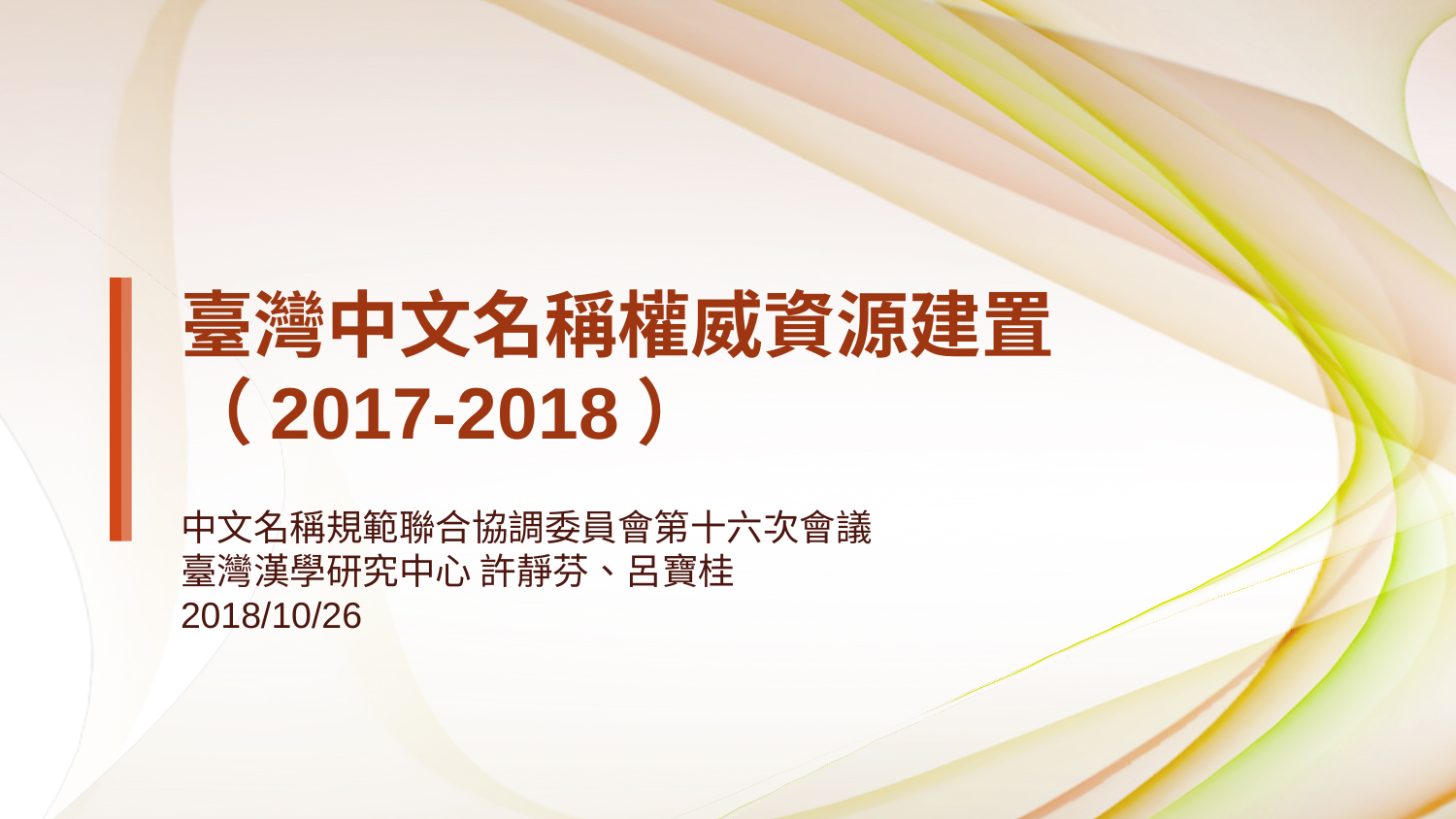

臺灣中文名稱權威資源建置
（2017-2018）
中文名稱規範聯合協調委員會第十六次會議
臺灣漢學研究中心 許靜芬、呂寶桂
2018/10/26